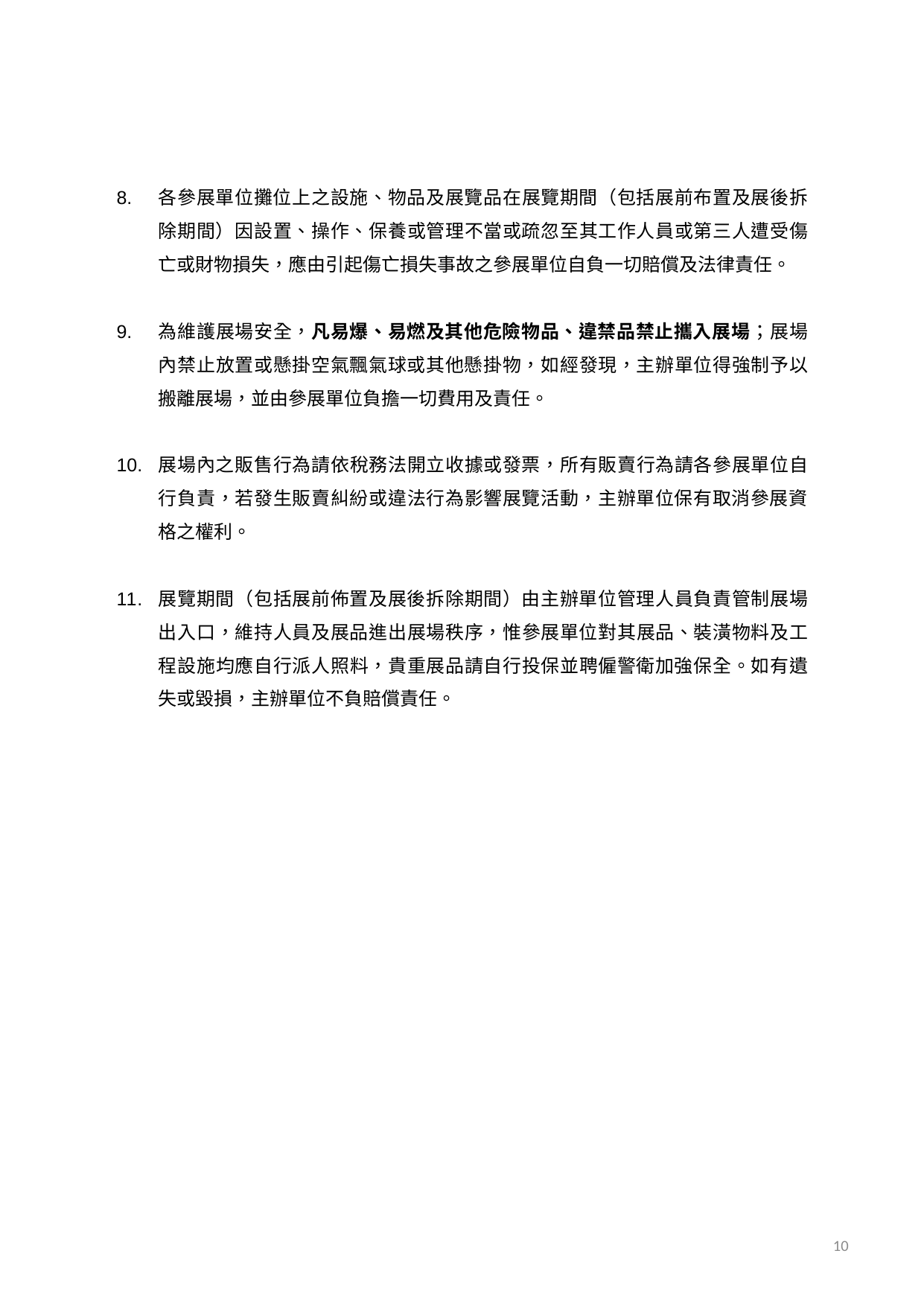

各參展單位攤位上之設施、物品及展覽品在展覽期間（包括展前布置及展後拆除期間）因設置、操作、保養或管理不當或疏忽至其工作人員或第三人遭受傷亡或財物損失，應由引起傷亡損失事故之參展單位自負一切賠償及法律責任。

為維護展場安全，凡易爆、易燃及其他危險物品、違禁品禁止攜入展場；展場內禁止放置或懸掛空氣飄氣球或其他懸掛物，如經發現，主辦單位得強制予以搬離展場，並由參展單位負擔一切費用及責任。

展場內之販售行為請依稅務法開立收據或發票，所有販賣行為請各參展單位自行負責，若發生販賣糾紛或違法行為影響展覽活動，主辦單位保有取消參展資格之權利。

展覽期間（包括展前佈置及展後拆除期間）由主辦單位管理人員負責管制展場出入口，維持人員及展品進出展場秩序，惟參展單位對其展品、裝潢物料及工程設施均應自行派人照料，貴重展品請自行投保並聘僱警衛加強保全。如有遺失或毀損，主辦單位不負賠償責任。
10